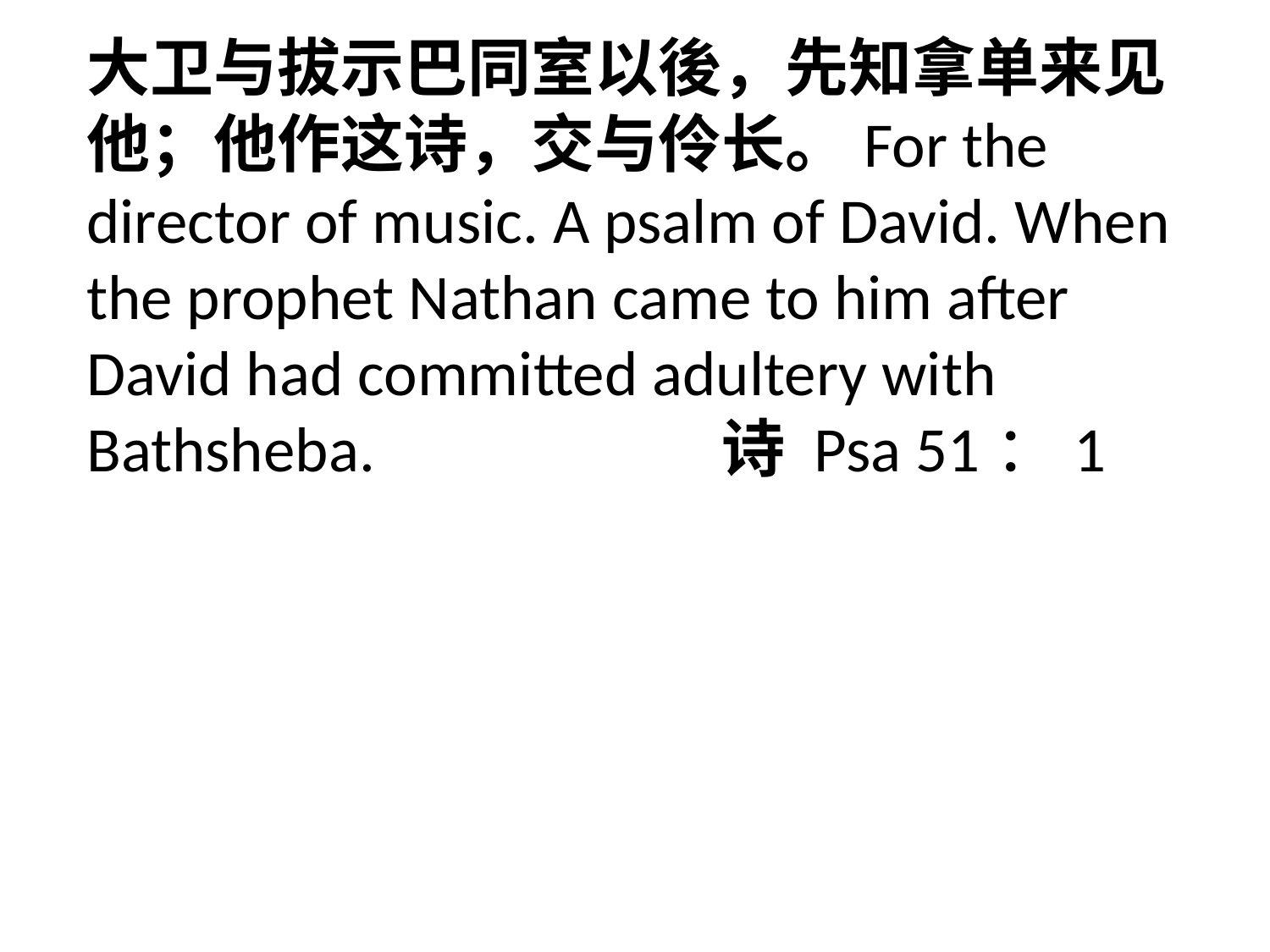

大卫与拔示巴同室以後，先知拿单来见他；他作这诗，交与伶长。For the director of music. A psalm of David. When the prophet Nathan came to him after David had committed adultery with Bathsheba. 			诗 Psa 51：1